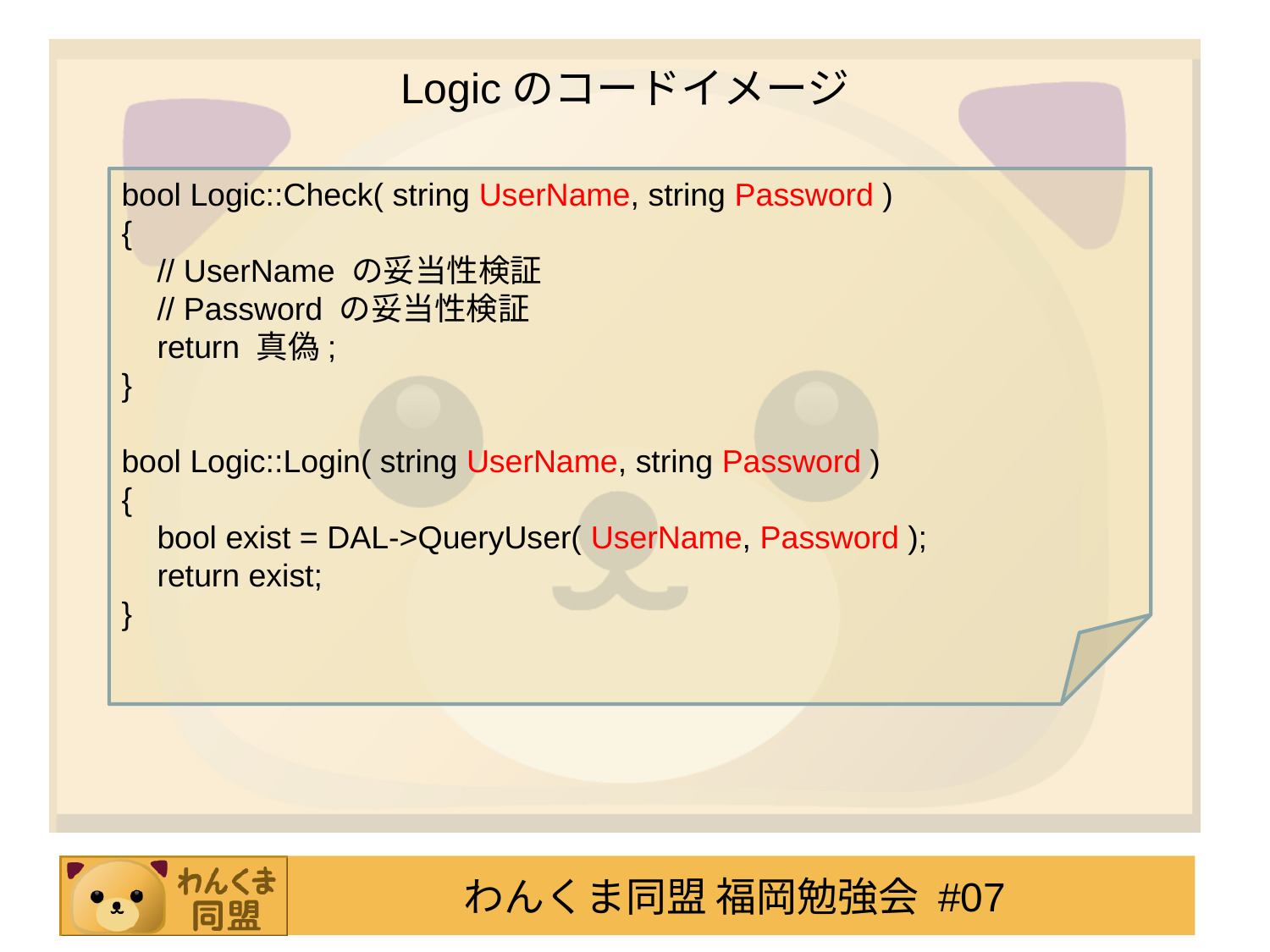

# Logicのコードイメージ
bool Logic::Check( string UserName, string Password )
{
    // UserName の妥当性検証
    // Password の妥当性検証
    return 真偽;
}

bool Logic::Login( string UserName, string Password )
{
    bool exist = DAL->QueryUser( UserName, Password );
    return exist;
}